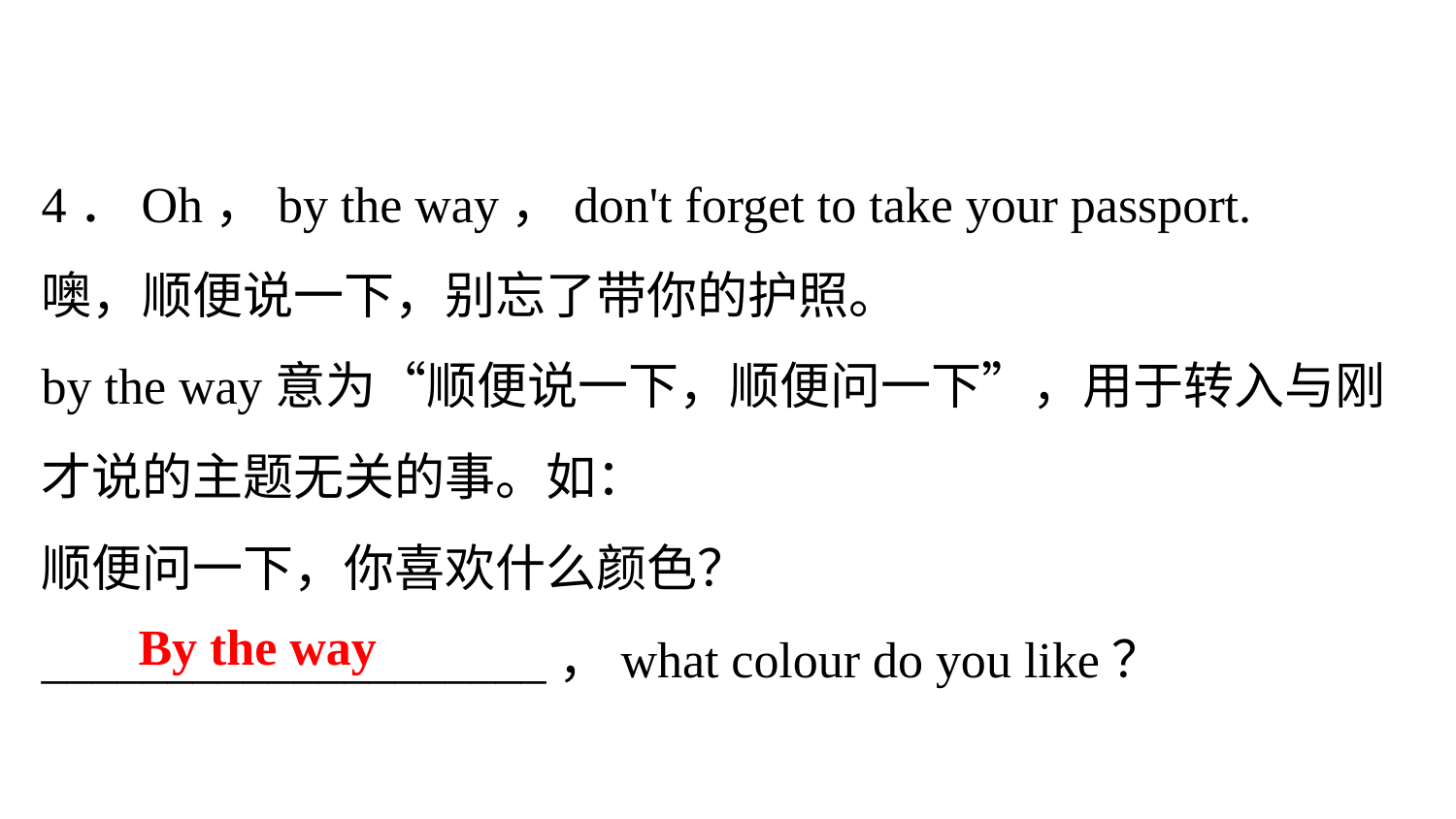

4．Oh，by the way，don't forget to take your passport.
噢，顺便说一下，别忘了带你的护照。
by the way意为“顺便说一下，顺便问一下”，用于转入与刚才说的主题无关的事。如：
顺便问一下，你喜欢什么颜色？
____________________，what colour do you like？
By the way